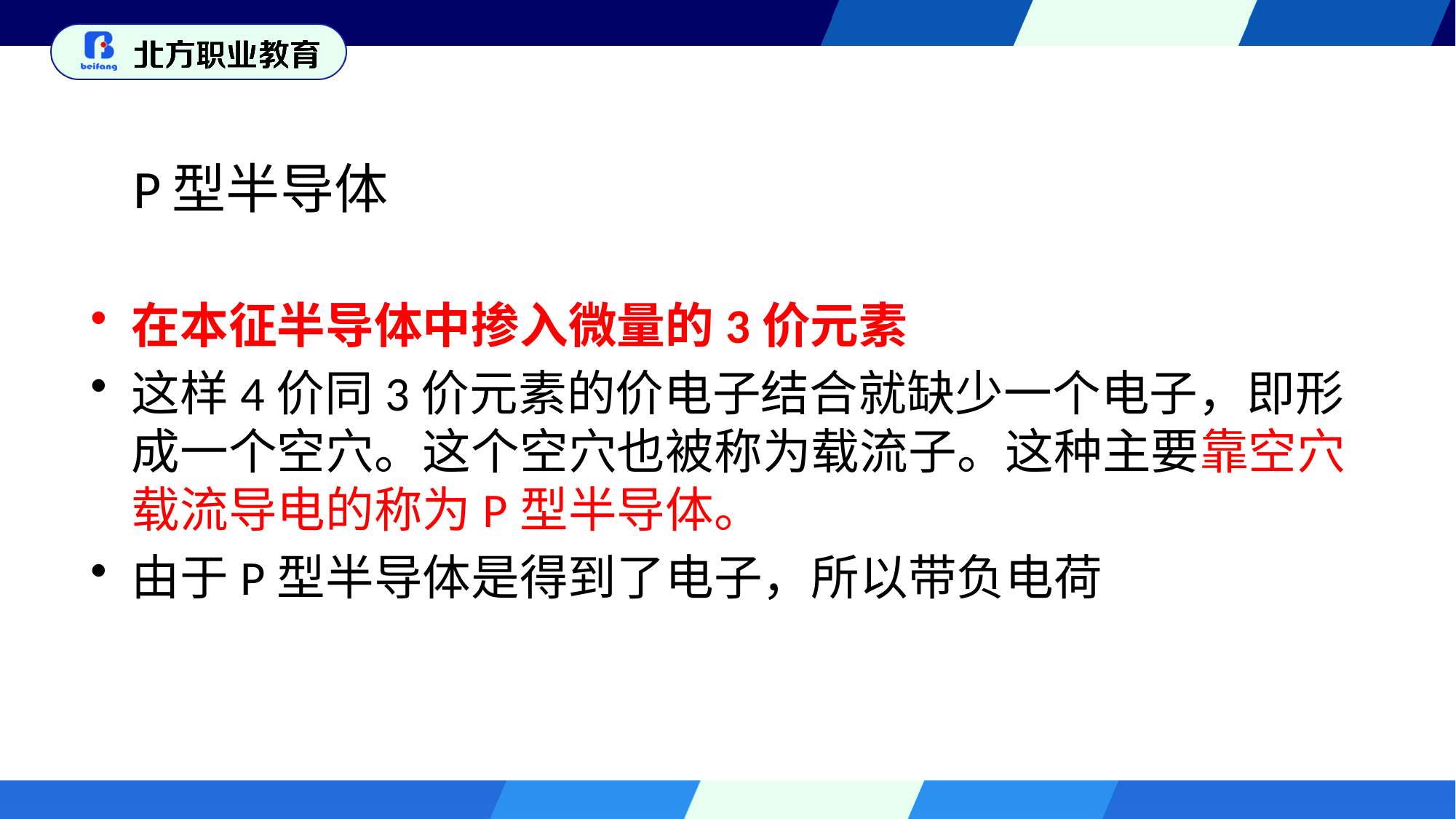

# P型半导体
在本征半导体中掺入微量的3价元素
这样4价同3价元素的价电子结合就缺少一个电子，即形成一个空穴。这个空穴也被称为载流子。这种主要靠空穴载流导电的称为P型半导体。
由于P型半导体是得到了电子，所以带负电荷